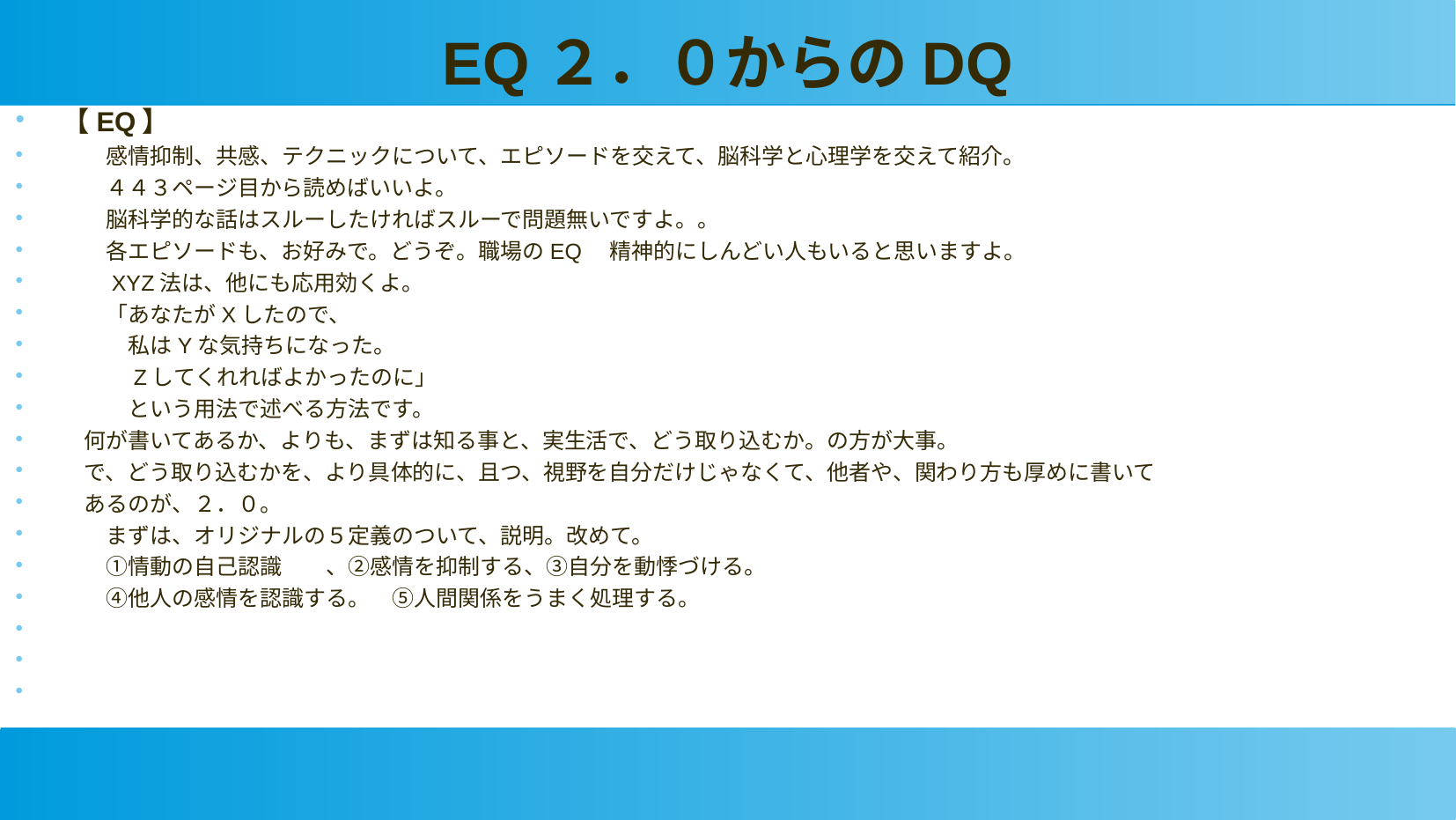

EQ２．０からのDQ
【EQ】
　　感情抑制、共感、テクニックについて、エピソードを交えて、脳科学と心理学を交えて紹介。
　　４４３ページ目から読めばいいよ。
　　脳科学的な話はスルーしたければスルーで問題無いですよ。。
　　各エピソードも、お好みで。どうぞ。職場のEQ　精神的にしんどい人もいると思いますよ。
　　XYZ法は、他にも応用効くよ。
　　「あなたがXしたので、
　　　私はYな気持ちになった。
　　　Zしてくれればよかったのに」
　　　という用法で述べる方法です。
　何が書いてあるか、よりも、まずは知る事と、実生活で、どう取り込むか。の方が大事。
　で、どう取り込むかを、より具体的に、且つ、視野を自分だけじゃなくて、他者や、関わり方も厚めに書いて
　あるのが、２．０。
　　まずは、オリジナルの５定義のついて、説明。改めて。
　　①情動の自己認識　　、②感情を抑制する、③自分を動悸づける。
　　④他人の感情を認識する。　⑤人間関係をうまく処理する。